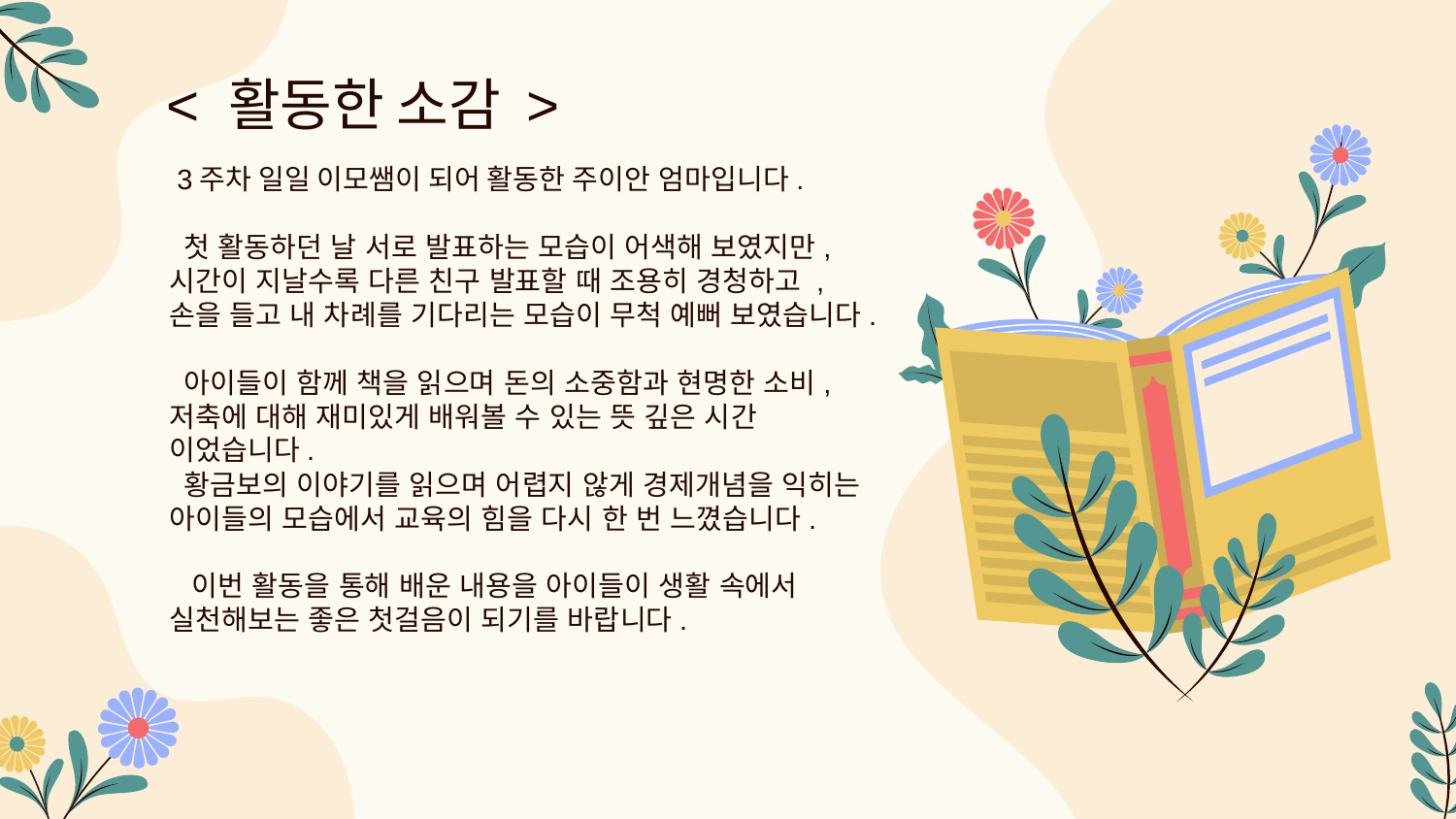

< 활동한 소감 >
 3주차 일일 이모쌤이 되어 활동한 주이안 엄마입니다.

 첫 활동하던 날 서로 발표하는 모습이 어색해 보였지만, 시간이 지날수록 다른 친구 발표할 때 조용히 경청하고 , 손을 들고 내 차례를 기다리는 모습이 무척 예뻐 보였습니다.

 아이들이 함께 책을 읽으며 돈의 소중함과 현명한 소비, 저축에 대해 재미있게 배워볼 수 있는 뜻 깊은 시간 이었습니다.
 황금보의 이야기를 읽으며 어렵지 않게 경제개념을 익히는 아이들의 모습에서 교육의 힘을 다시 한 번 느꼈습니다.

  이번 활동을 통해 배운 내용을 아이들이 생활 속에서 실천해보는 좋은 첫걸음이 되기를 바랍니다.